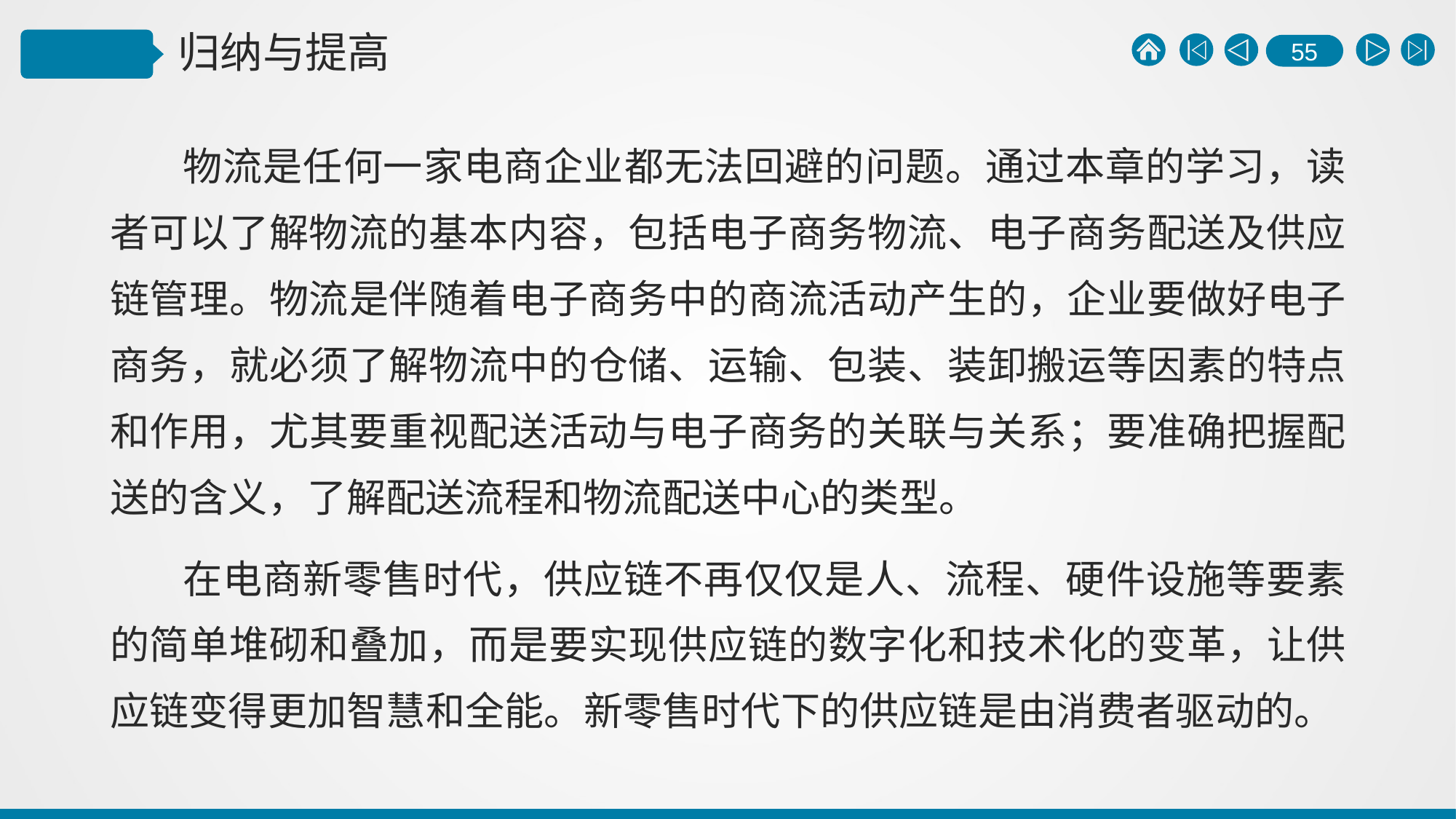

物流是任何一家电商企业都无法回避的问题。通过本章的学习，读者可以了解物流的基本内容，包括电子商务物流、电子商务配送及供应链管理。物流是伴随着电子商务中的商流活动产生的，企业要做好电子商务，就必须了解物流中的仓储、运输、包装、装卸搬运等因素的特点和作用，尤其要重视配送活动与电子商务的关联与关系；要准确把握配送的含义，了解配送流程和物流配送中心的类型。
在电商新零售时代，供应链不再仅仅是人、流程、硬件设施等要素的简单堆砌和叠加，而是要实现供应链的数字化和技术化的变革，让供应链变得更加智慧和全能。新零售时代下的供应链是由消费者驱动的。